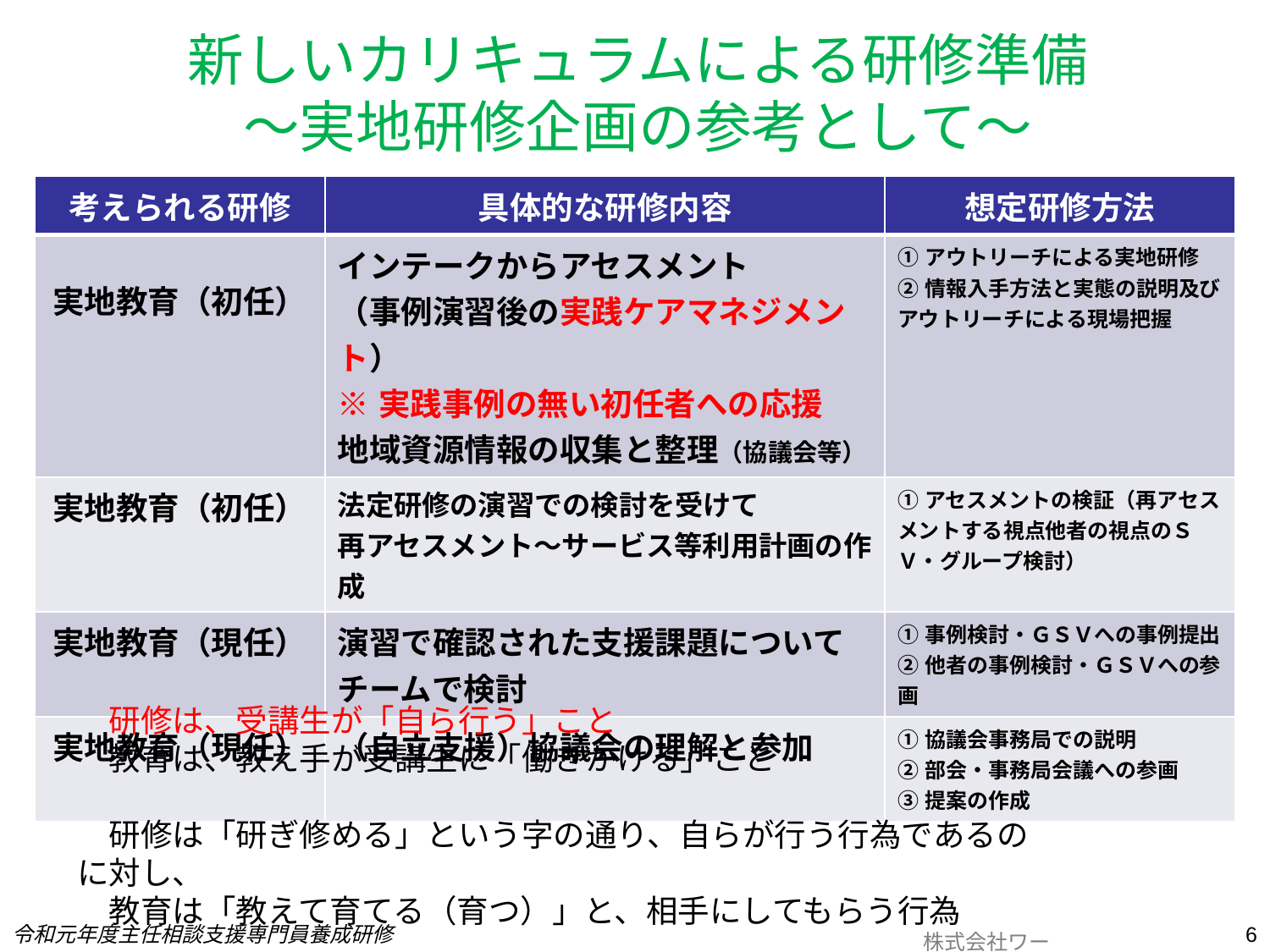

# 新しいカリキュラムによる研修準備 ～実地研修企画の参考として～
| 考えられる研修 | 具体的な研修内容 | 想定研修方法 |
| --- | --- | --- |
| 実地教育（初任） | インテークからアセスメント （事例演習後の実践ケアマネジメント） ※実践事例の無い初任者への応援 地域資源情報の収集と整理（協議会等） | ①アウトリーチによる実地研修 ②情報入手方法と実態の説明及びアウトリーチによる現場把握 |
| 実地教育（初任） | 法定研修の演習での検討を受けて 再アセスメント～サービス等利用計画の作成 | ①アセスメントの検証（再アセスメントする視点他者の視点のＳＶ・グループ検討） |
| 実地教育（現任） | 演習で確認された支援課題についてチームで検討 | ①事例検討・ＧＳＶへの事例提出 ②他者の事例検討・ＧＳＶへの参画 |
| 実地教育（現任） | （自立支援）協議会の理解と参加 | ①協議会事務局での説明 ②部会・事務局会議への参画 ③提案の作成 |
　研修は、受講生が「自ら行う」こと
　教育は、教え手が受講生に「働きかける」こと

　研修は「研ぎ修める」という字の通り、自らが行う行為であるのに対し、
　教育は「教えて育てる（育つ）」と、相手にしてもらう行為
　　　　　　　　　　　　　　　　　　　　　　　　　　　　　　　　　　　　　　　　株式会社ワーク＆ワークス　コラムレポートより
令和元年度主任相談支援専門員養成研修

6